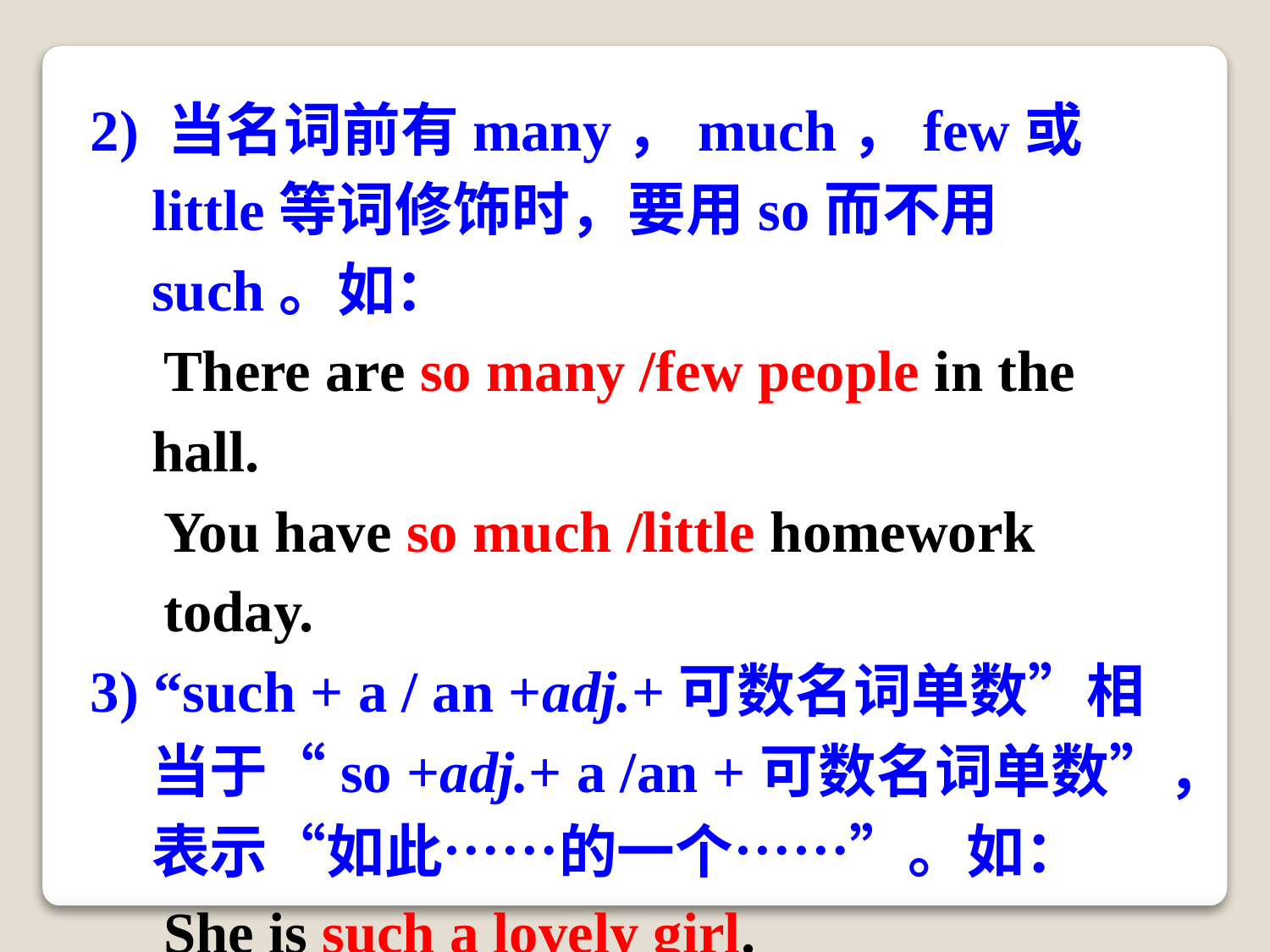

2) 当名词前有many，much，few或little等词修饰时，要用so而不用such。如：
     There are so many /few people in the hall.
     You have so much /little homework
     today.
3) “such + a / an +adj.+可数名词单数”相当于“so +adj.+ a /an +可数名词单数”，表示“如此……的一个……”。如：
     She is such a lovely girl.
     = She is so lovely a girl.